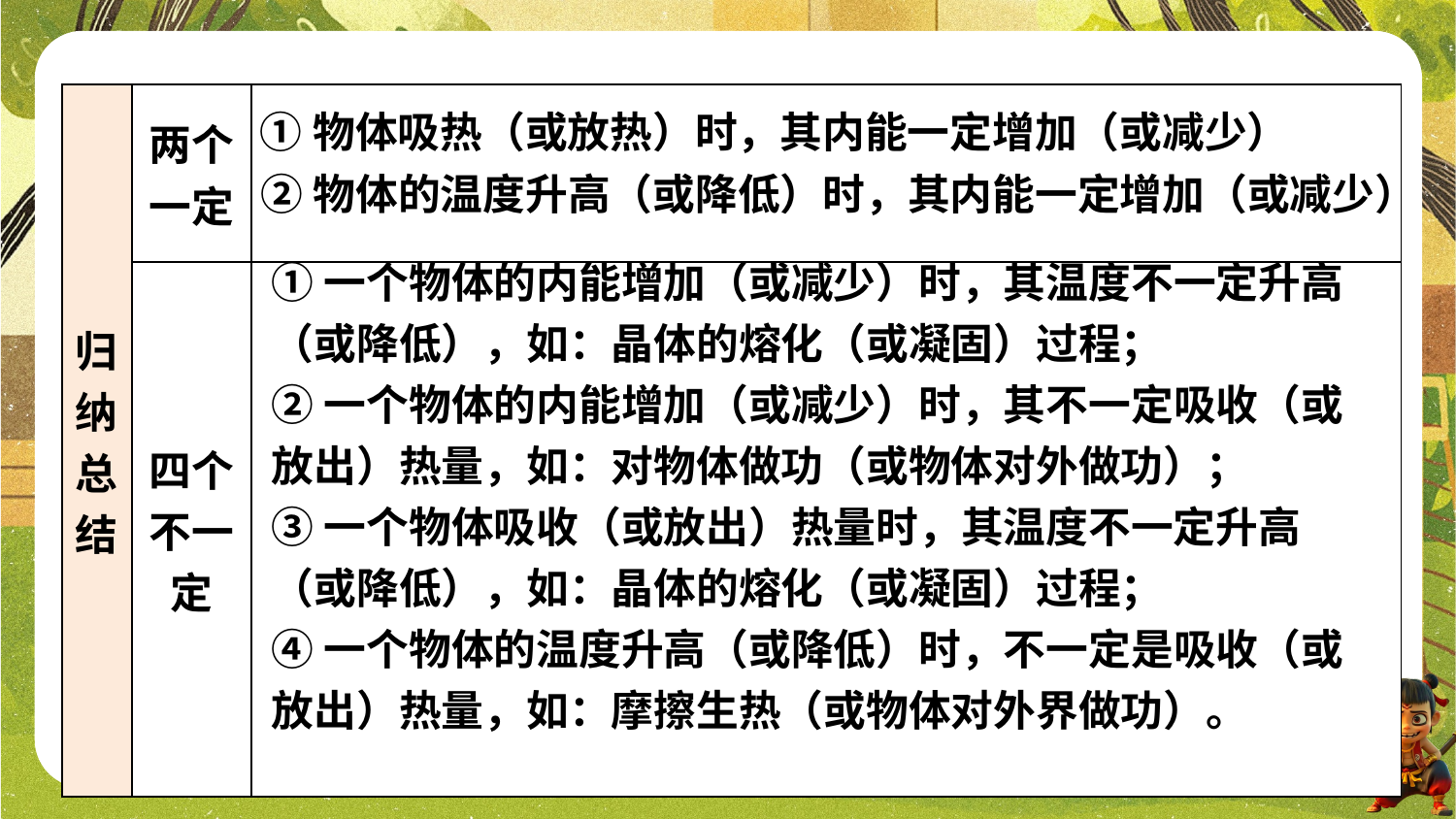

| 归纳 总结 | 两个 一定 |  |
| --- | --- | --- |
|  | 四个 不一定 |  |
①物体吸热（或放热）时，其内能一定增加（或减少）
②物体的温度升高（或降低）时，其内能一定增加（或减少）
①一个物体的内能增加（或减少）时，其温度不一定升高（或降低），如：晶体的熔化（或凝固）过程；
②一个物体的内能增加（或减少）时，其不一定吸收（或放出）热量，如：对物体做功（或物体对外做功）；
③一个物体吸收（或放出）热量时，其温度不一定升高（或降低），如：晶体的熔化（或凝固）过程；
④一个物体的温度升高（或降低）时，不一定是吸收（或放出）热量，如：摩擦生热（或物体对外界做功）。